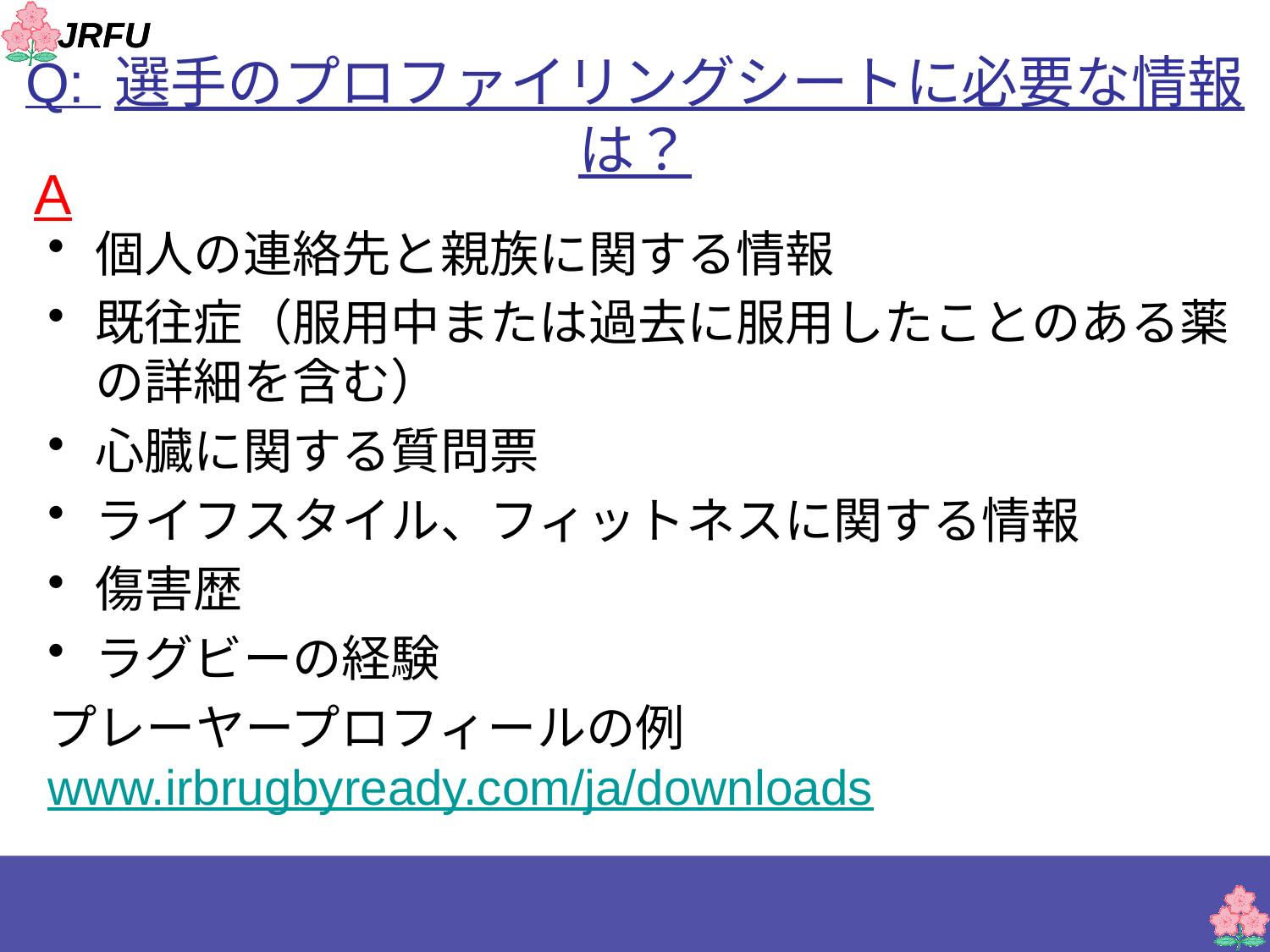

# Q: 選手のプロファイリングシートに必要な情報は？
A
個人の連絡先と親族に関する情報
既往症（服用中または過去に服用したことのある薬の詳細を含む）
心臓に関する質問票
ライフスタイル、フィットネスに関する情報
傷害歴
ラグビーの経験
プレーヤープロフィールの例www.irbrugbyready.com/ja/downloads